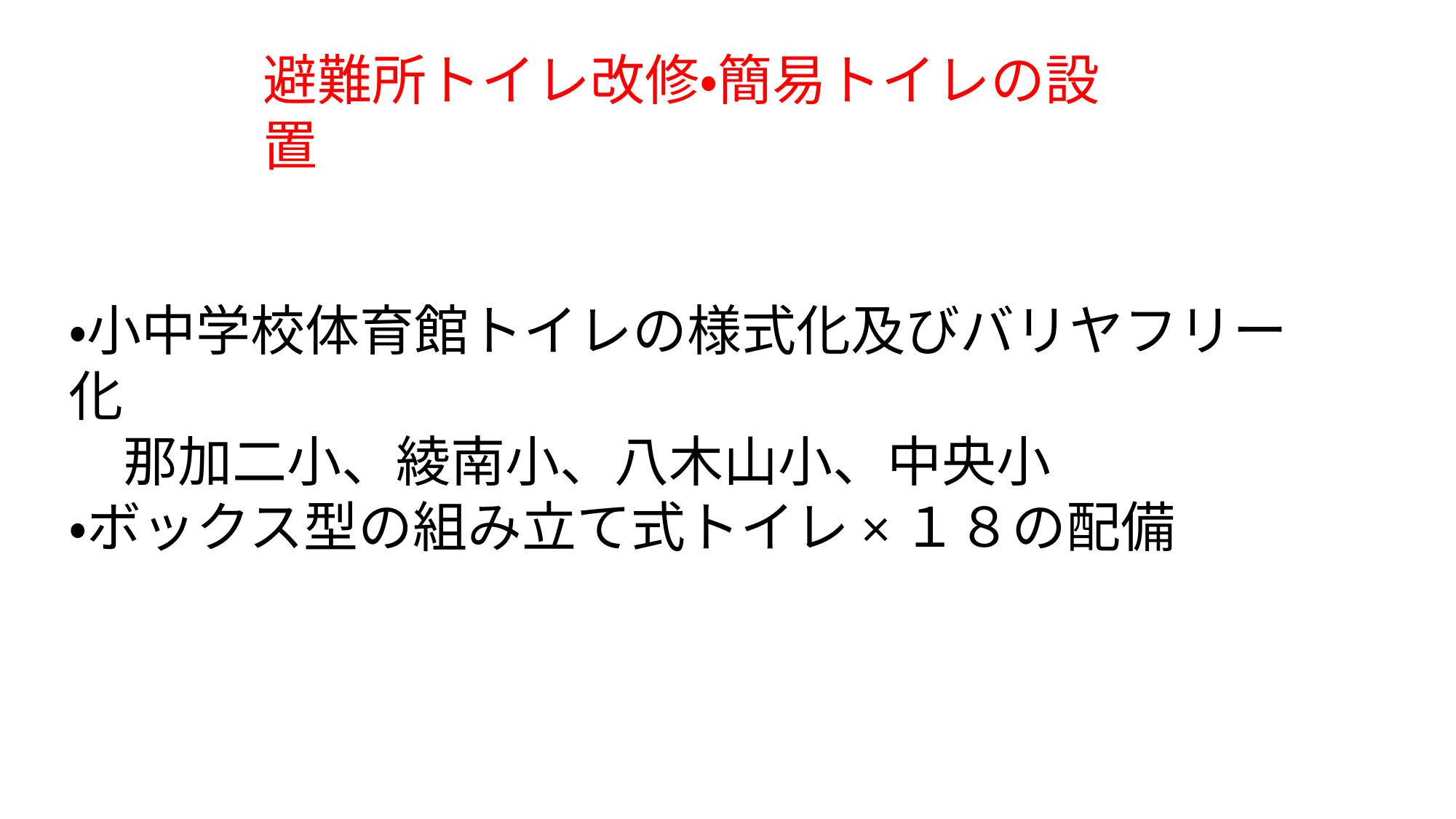

避難所トイレ改修・簡易トイレの設置
・小中学校体育館トイレの様式化及びバリヤフリー化
　那加二小、綾南小、八木山小、中央小
・ボックス型の組み立て式トイレ×１８の配備